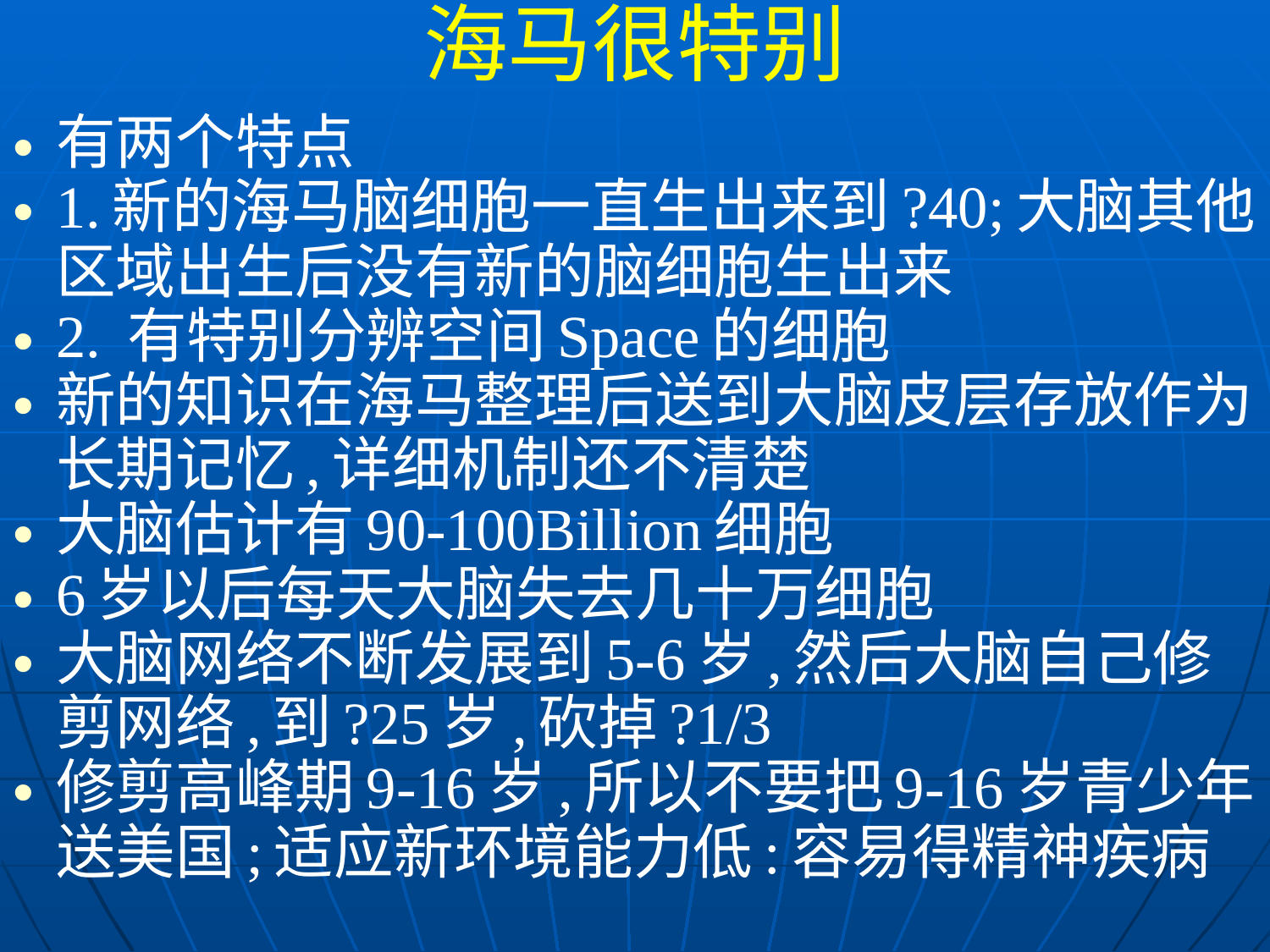

海马很特别
有两个特点
1.新的海马脑细胞一直生出来到?40;大脑其他区域出生后没有新的脑细胞生出来
2. 有特别分辨空间Space的细胞
新的知识在海马整理后送到大脑皮层存放作为长期记忆,详细机制还不清楚
大脑估计有90-100Billion细胞
6岁以后每天大脑失去几十万细胞
大脑网络不断发展到5-6岁,然后大脑自己修剪网络,到?25岁,砍掉?1/3
修剪高峰期9-16岁,所以不要把9-16岁青少年送美国;适应新环境能力低:容易得精神疾病